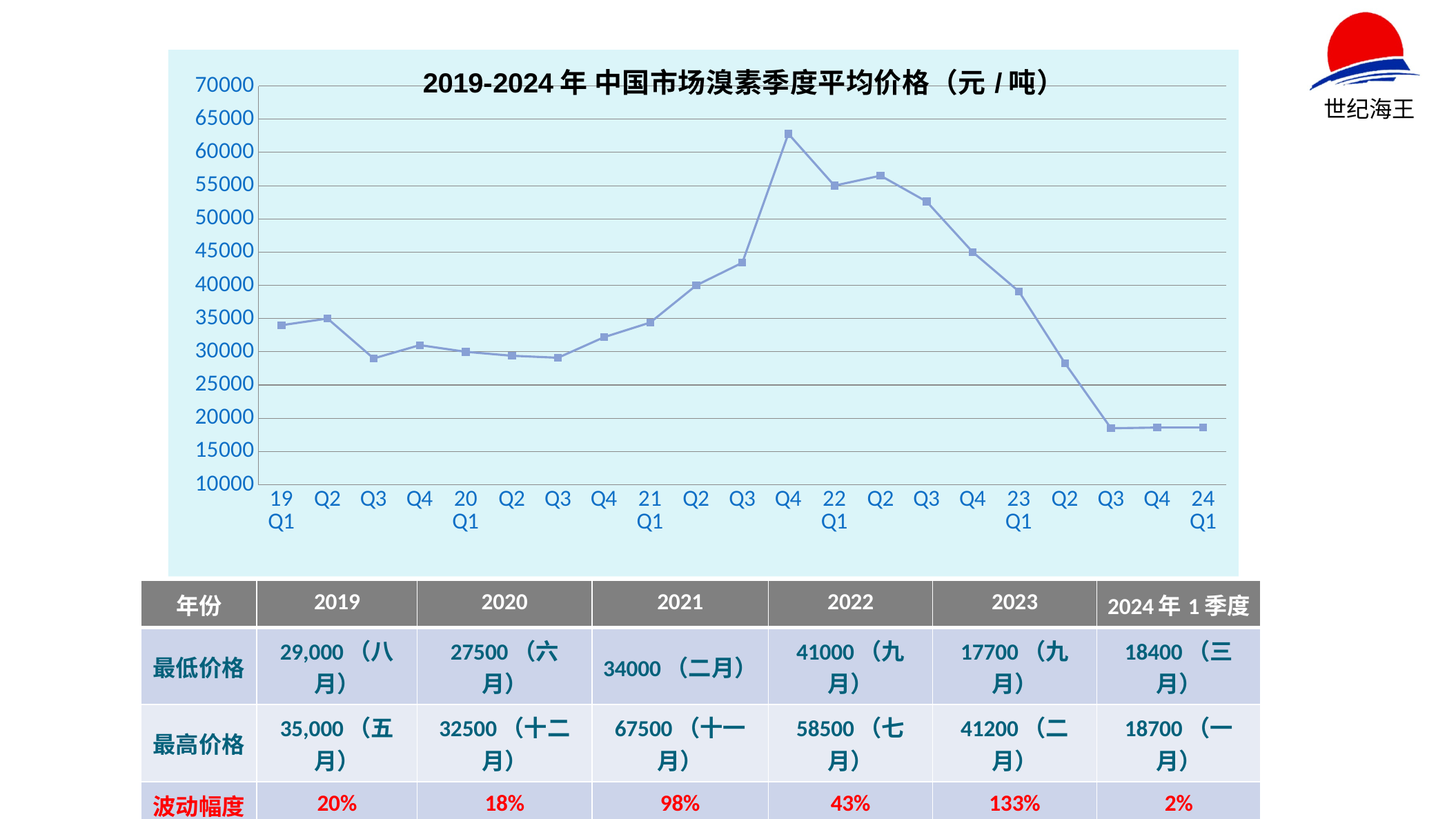

### Chart: 2019-2024年 中国市场溴素季度平均价格（元/吨）

| Category | 2018-2022年 中国市场溴素季度价格（元/吨） |
|---|---|
| 19 Q1 | 34000.0 |
| Q2 | 35000.0 |
| Q3 | 29000.0 |
| Q4 | 31000.0 |
| 20 Q1 | 30000.0 |
| Q2 | 29400.0 |
| Q3 | 29100.0 |
| Q4 | 32200.0 |
| 21 Q1 | 34400.0 |
| Q2 | 40000.0 |
| Q3 | 43400.0 |
| Q4 | 62800.0 |
| 22 Q1 | 55000.0 |
| Q2 | 56500.0 |
| Q3 | 52600.0 |
| Q4 | 45000.0 |
| 23 Q1 | 39100.0 |
| Q2 | 28300.0 |
| Q3 | 18500.0 |
| Q4 | 18600.0 |
| 24 Q1 | 18600.0 |
| 年份 | 2019 | 2020 | 2021 | 2022 | 2023 | 2024年1季度 |
| --- | --- | --- | --- | --- | --- | --- |
| 最低价格 | 29,000（八月） | 27500（六月） | 34000（二月） | 41000（九月） | 17700（九月） | 18400（三月） |
| 最高价格 | 35,000（五月） | 32500（十二月） | 67500（十一月） | 58500（七月） | 41200（二月） | 18700（一月） |
| 波动幅度 | 20% | 18% | 98% | 43% | 133% | 2% |